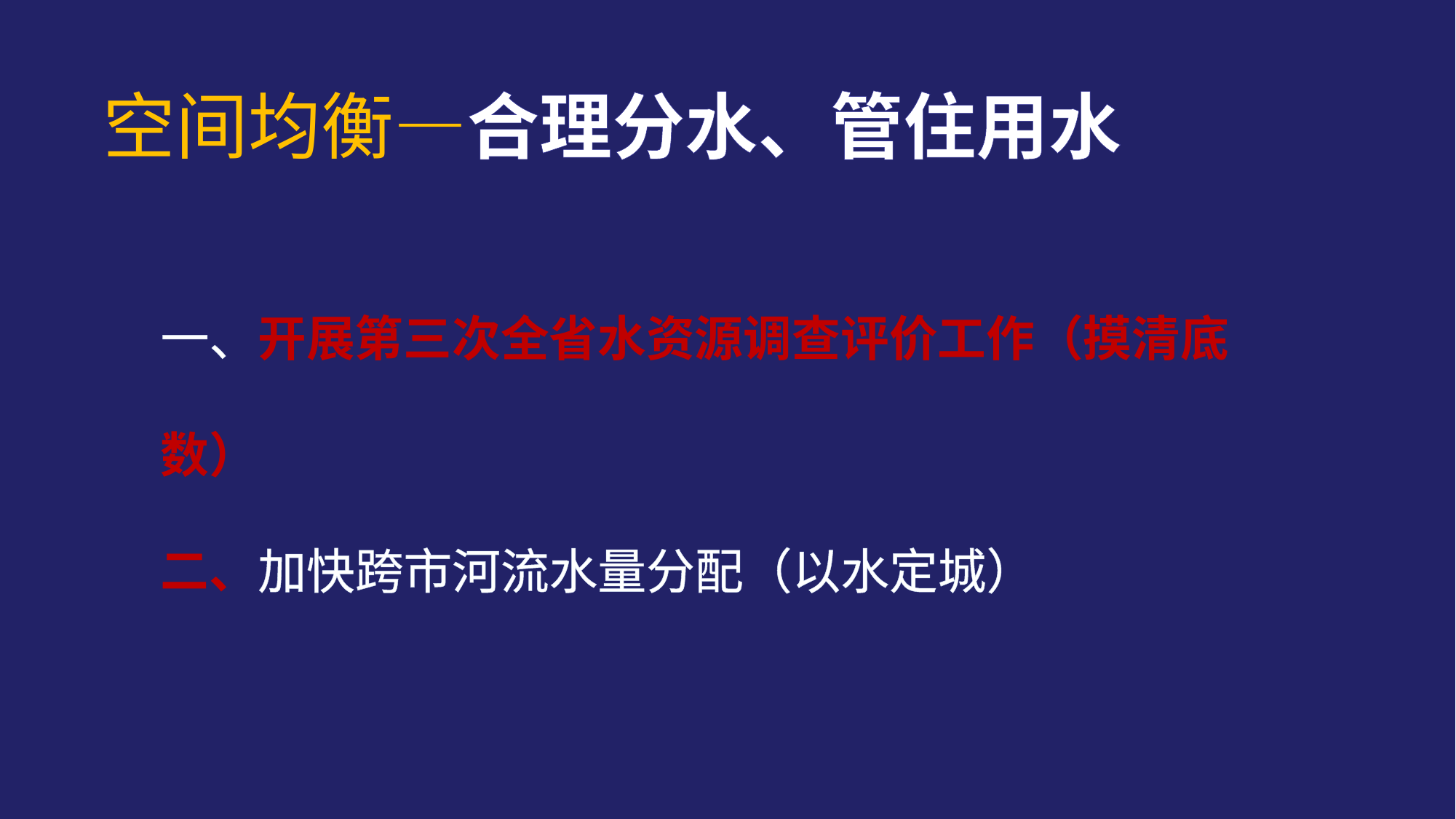

空间均衡—合理分水、管住用水
一、开展第三次全省水资源调查评价工作（摸清底数）
二、加快跨市河流水量分配（以水定城）